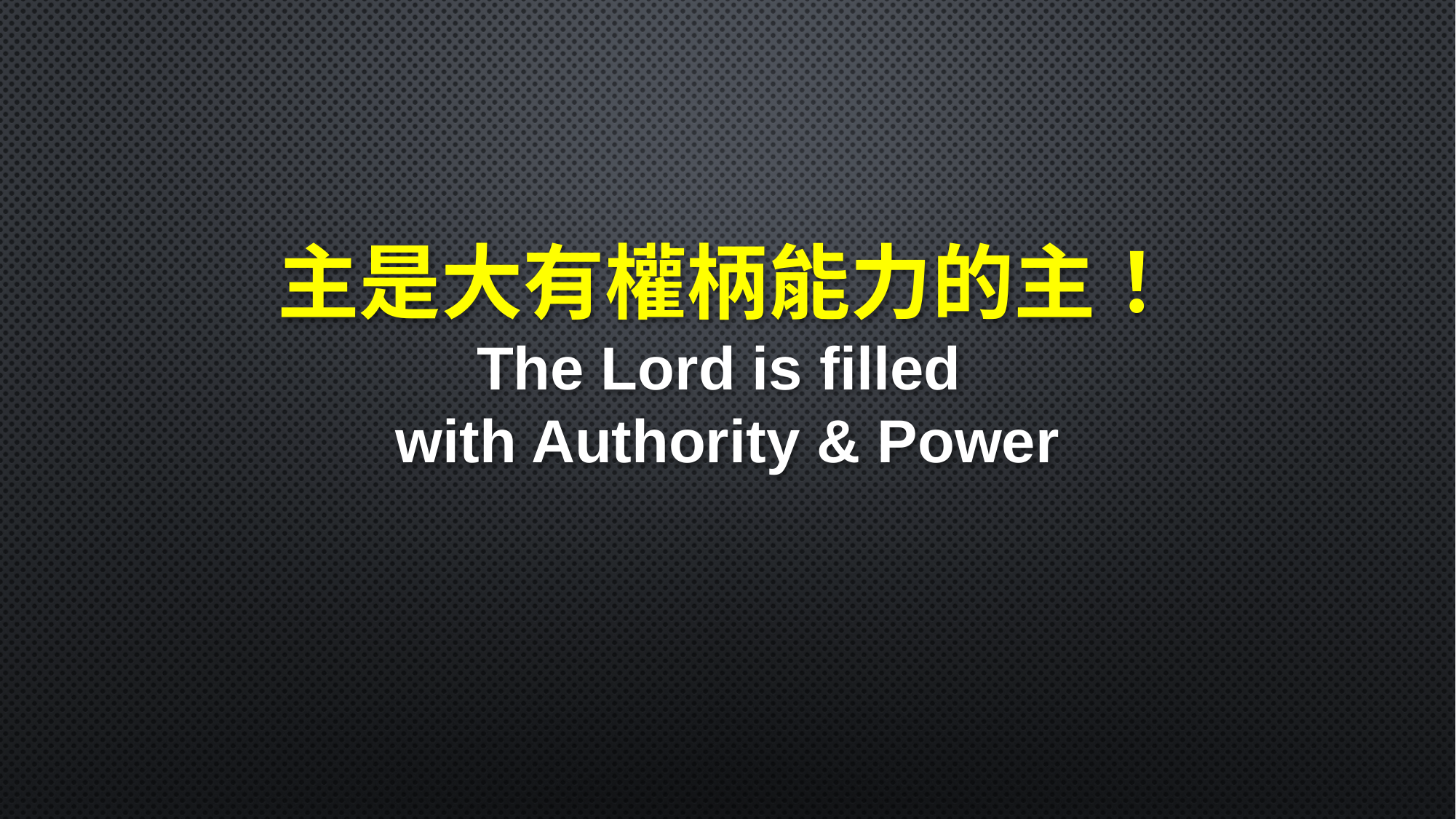

主是大有權柄能力的主！
The Lord is filled
with Authority & Power